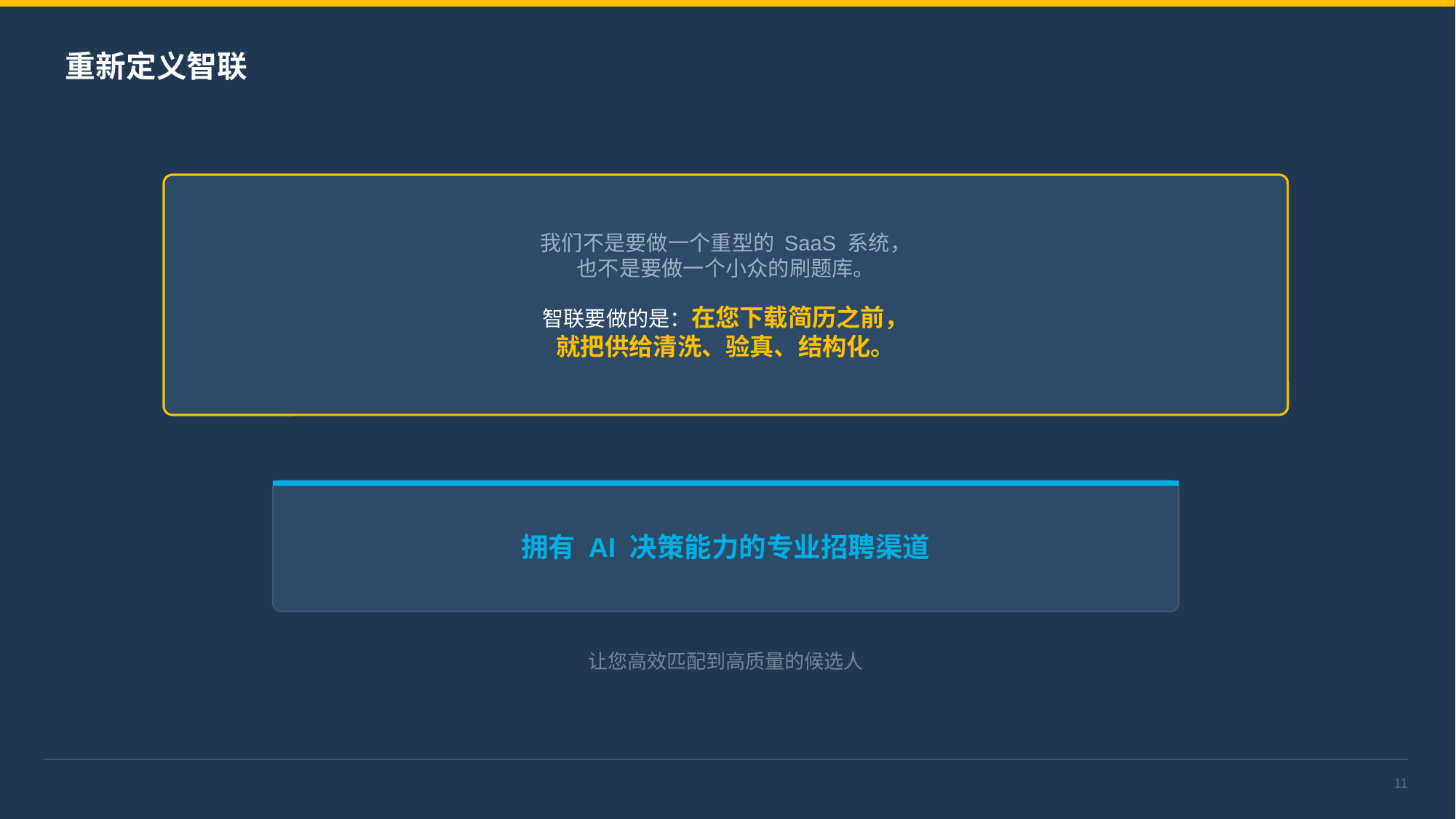

重新定义智联

我们不是要做一个重型的 SaaS 系统，
也不是要做一个小众的刷题库。

智联要做的是：在您下载简历之前，
就把供给清洗、验真、结构化。

拥有 AI 决策能力的专业招聘渠道
让您高效匹配到高质量的候选人

11